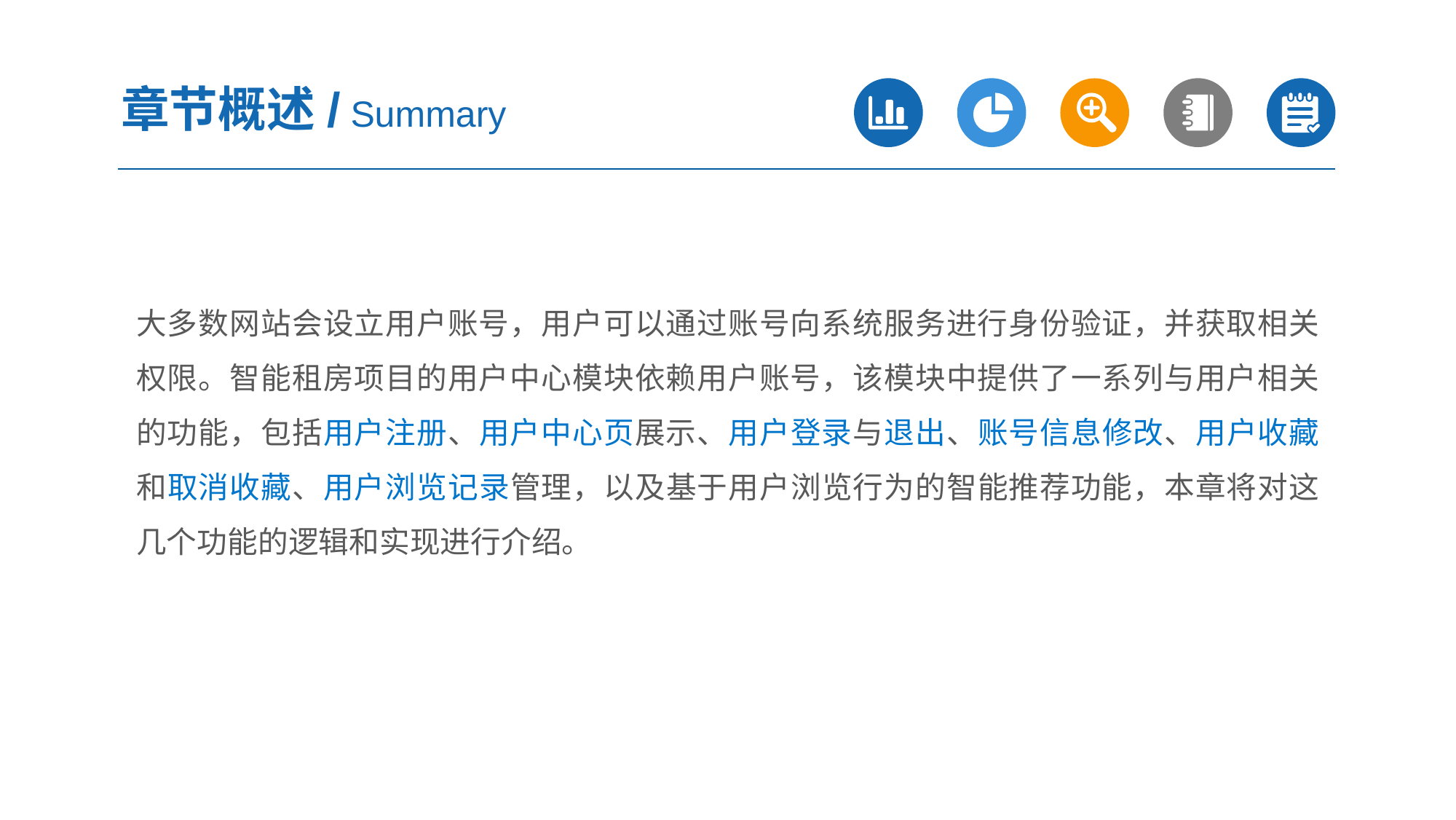

章节概述/ Summary
大多数网站会设立用户账号，用户可以通过账号向系统服务进行身份验证，并获取相关权限。智能租房项目的用户中心模块依赖用户账号，该模块中提供了一系列与用户相关的功能，包括用户注册、用户中心页展示、用户登录与退出、账号信息修改、用户收藏和取消收藏、用户浏览记录管理，以及基于用户浏览行为的智能推荐功能，本章将对这几个功能的逻辑和实现进行介绍。